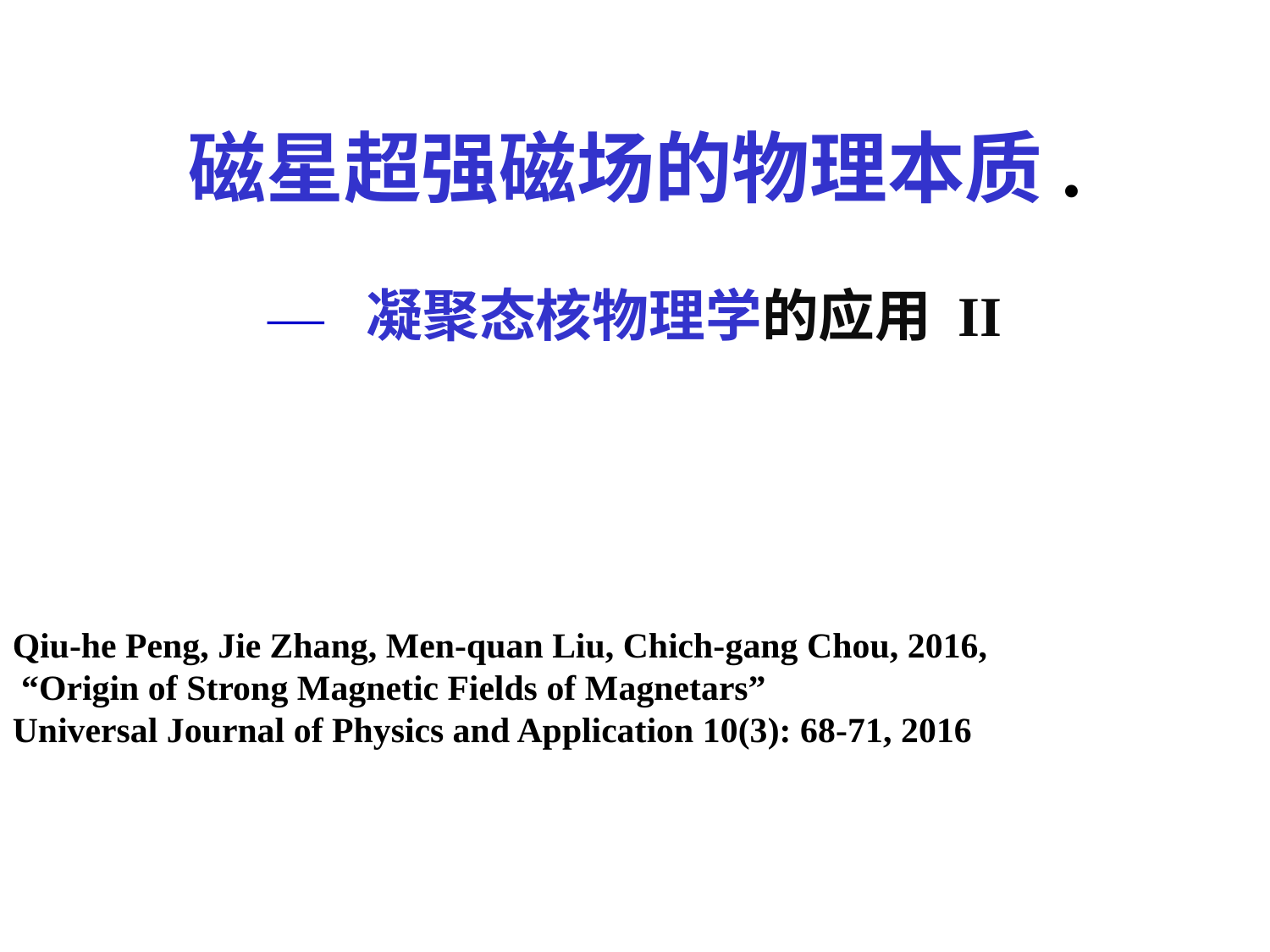

# 磁星超强磁场的物理本质. ―  凝聚态核物理学的应用 II

Qiu-he Peng, Jie Zhang, Men-quan Liu, Chich-gang Chou, 2016,
 “Origin of Strong Magnetic Fields of Magnetars”
Universal Journal of Physics and Application 10(3): 68-71, 2016